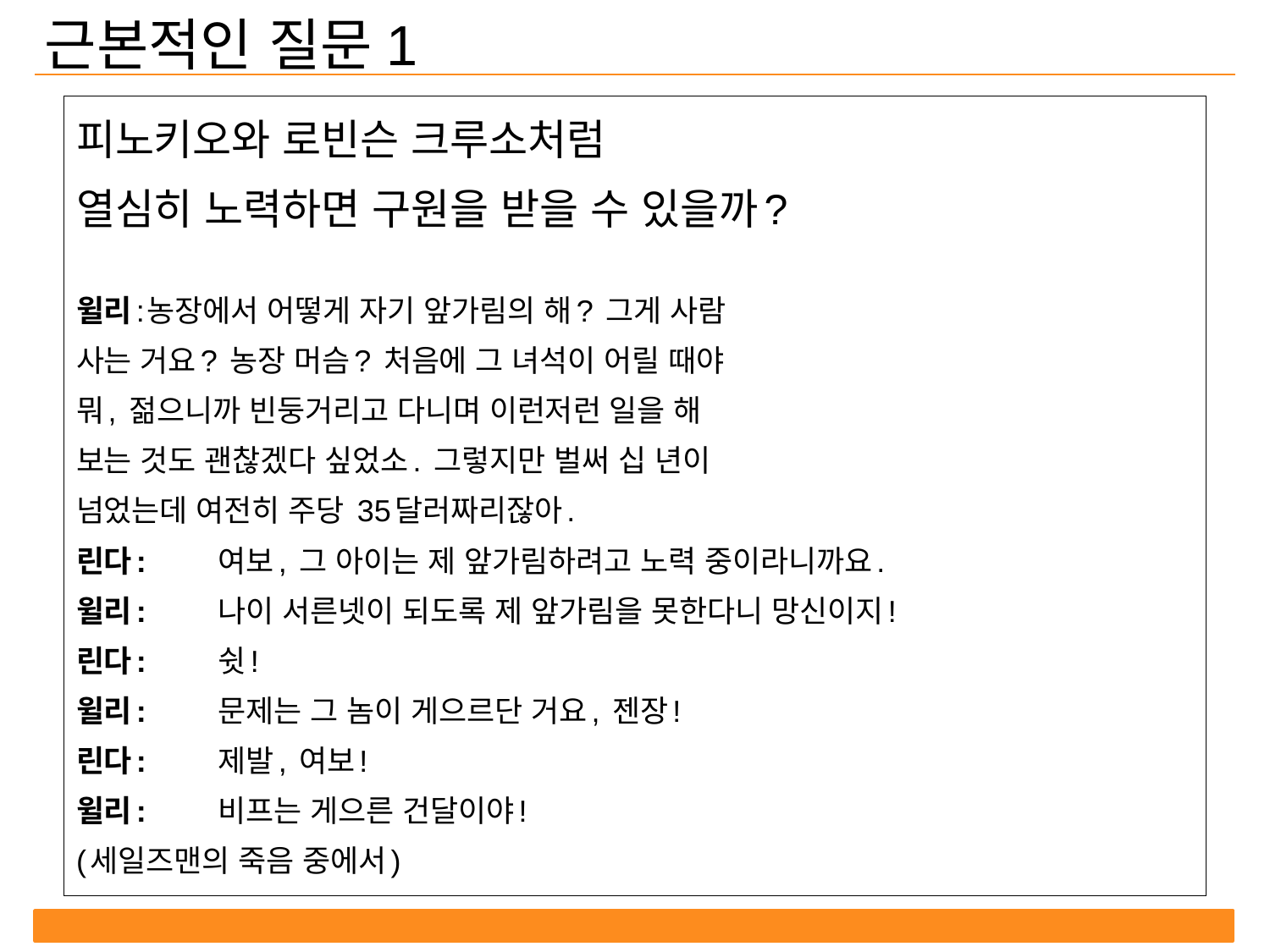

근본적인 질문1
피노키오와 로빈슨 크루소처럼
열심히 노력하면 구원을 받을 수 있을까?

윌리:	농장에서 어떻게 자기 앞가림의 해? 그게 사람
사는 거요? 농장 머슴? 처음에 그 녀석이 어릴 때야
뭐, 젊으니까 빈둥거리고 다니며 이런저런 일을 해
보는 것도 괜찮겠다 싶었소. 그렇지만 벌써 십 년이
넘었는데 여전히 주당 35달러짜리잖아.
린다:  	여보, 그 아이는 제 앞가림하려고 노력 중이라니까요.
윌리: 	나이 서른넷이 되도록 제 앞가림을 못한다니 망신이지!
린다: 	쉿!
윌리: 	문제는 그 놈이 게으르단 거요, 젠장!
린다: 	제발, 여보!
윌리:  	비프는 게으른 건달이야!
(세일즈맨의 죽음 중에서)